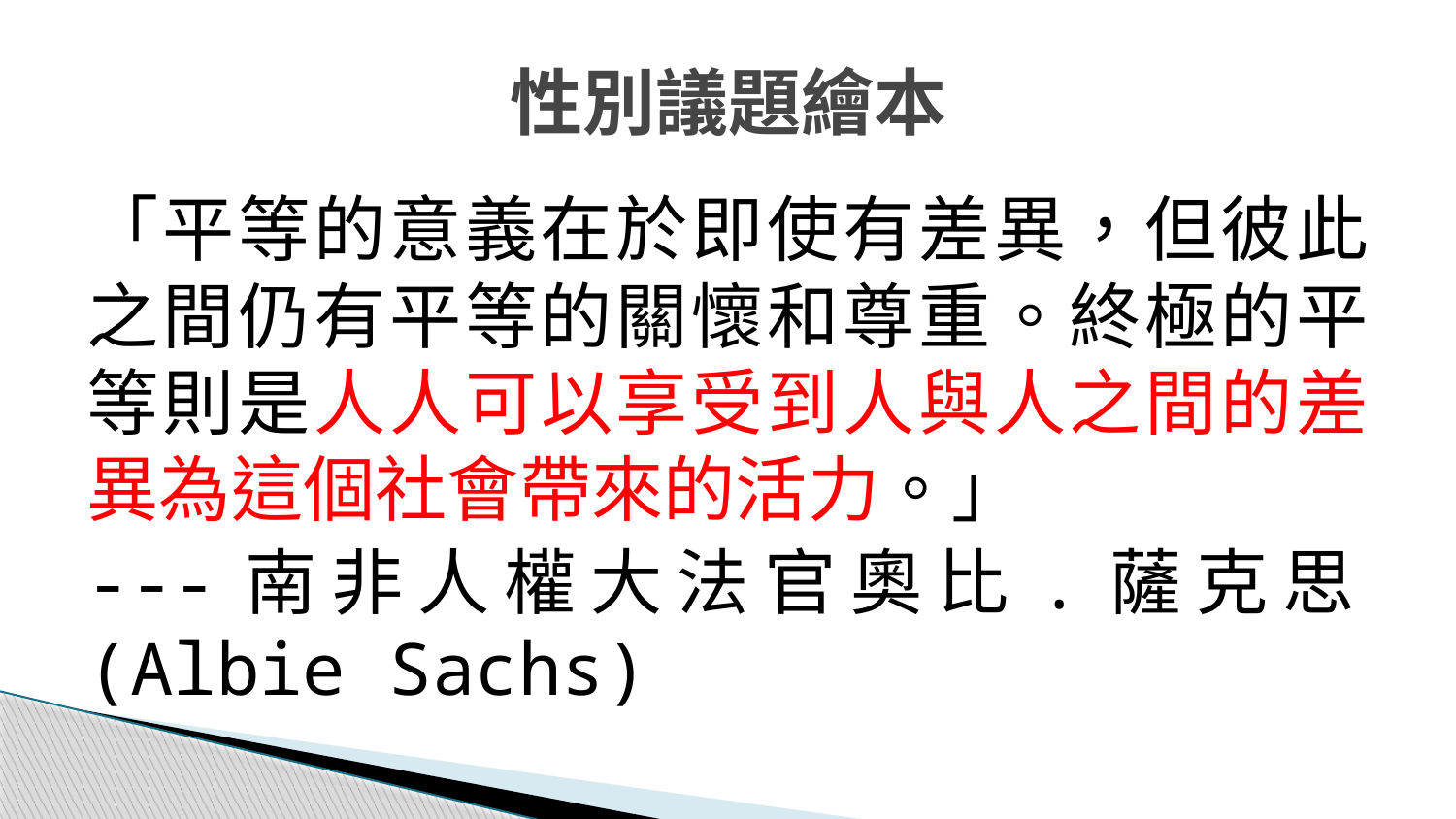

# 性別議題繪本
「平等的意義在於即使有差異，但彼此之間仍有平等的關懷和尊重。終極的平等則是人人可以享受到人與人之間的差異為這個社會帶來的活力。」
---南非人權大法官奧比.薩克思(Albie Sachs)